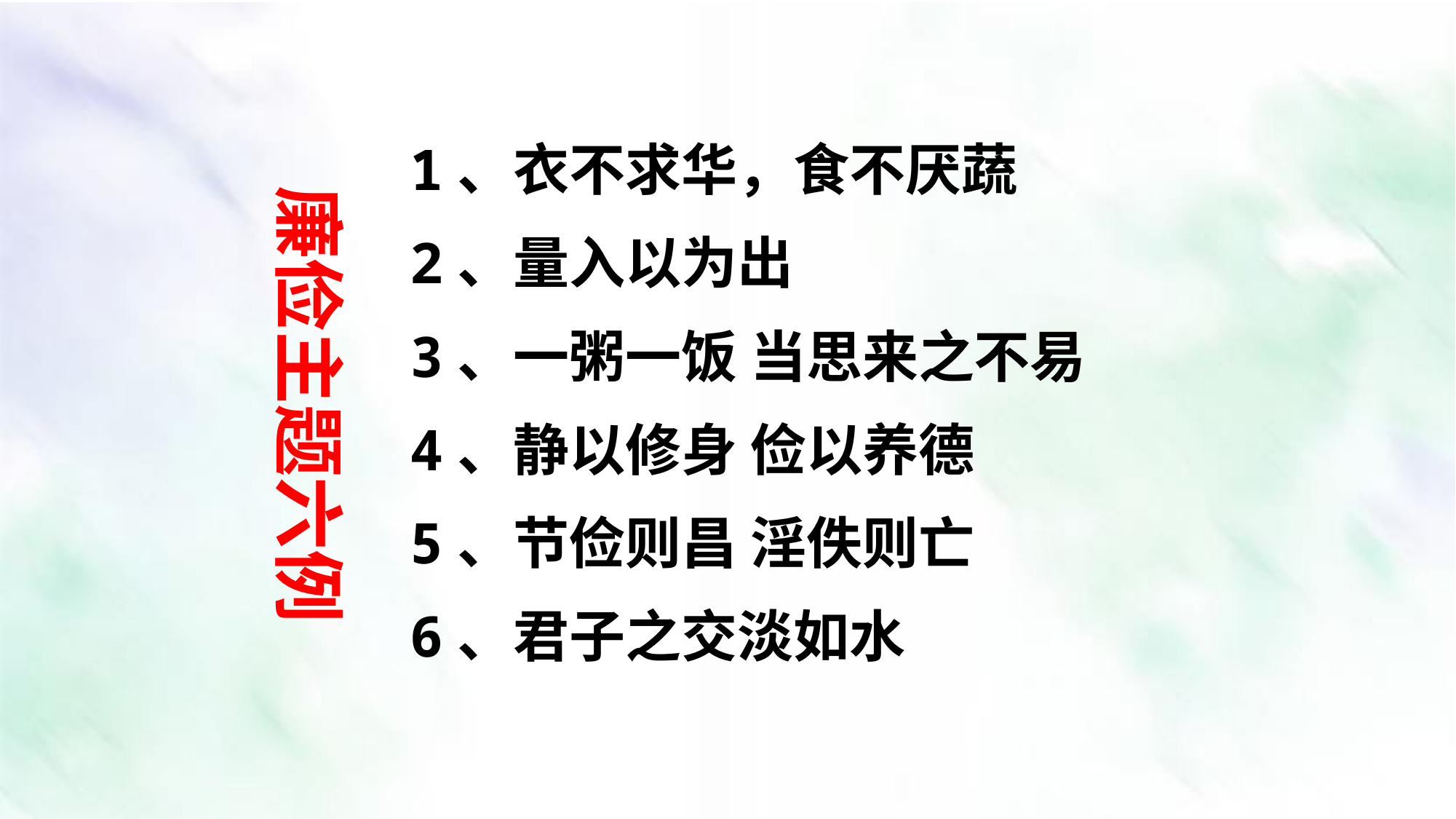

1、衣不求华，食不厌蔬
2、量入以为出
3、一粥一饭 当思来之不易
4、静以修身 俭以养德
5、节俭则昌 淫佚则亡
6、君子之交淡如水
廉俭主题六例